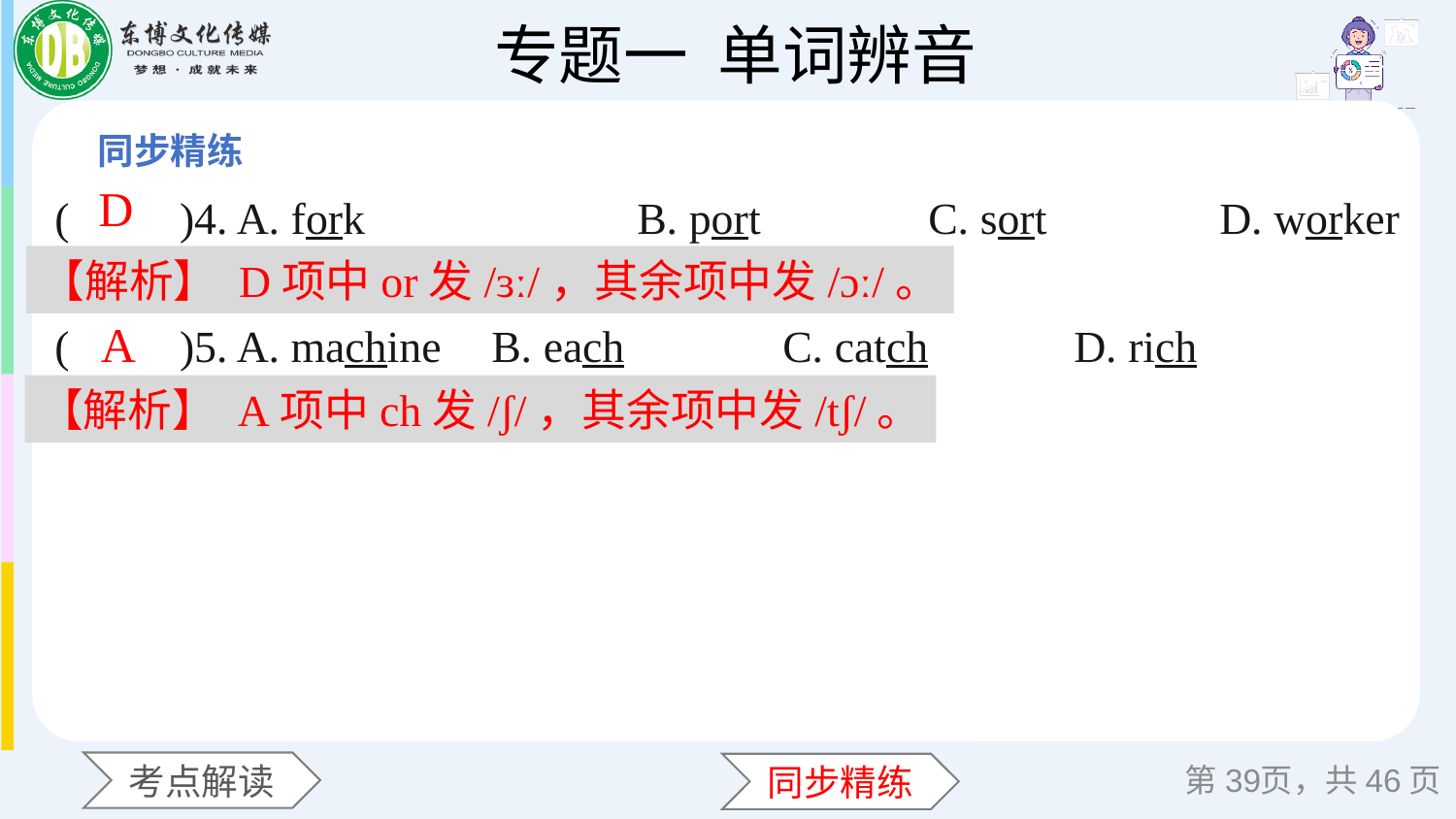

D
(　　)4. A. fork		B. port		C. sort		D. worker

(　　)5. A. machine	B. each		C. catch	D. rich

【解析】 D项中or发/ɜː/，其余项中发/ɔː/。
A
【解析】 A项中ch发/ʃ/，其余项中发/tʃ/。
第39页，共46页